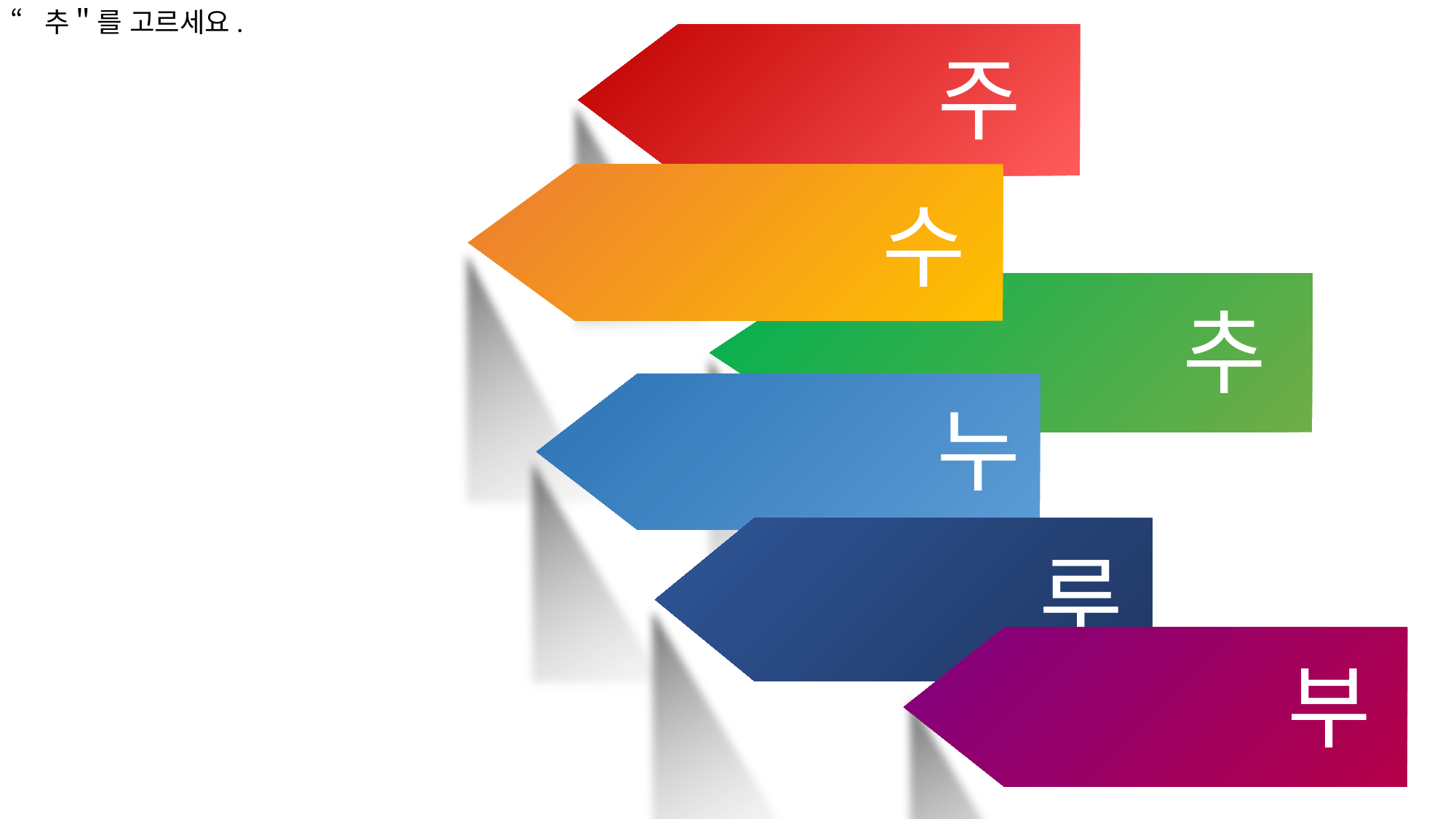

“추＂를 고르세요.

주

수

추

누

루

부